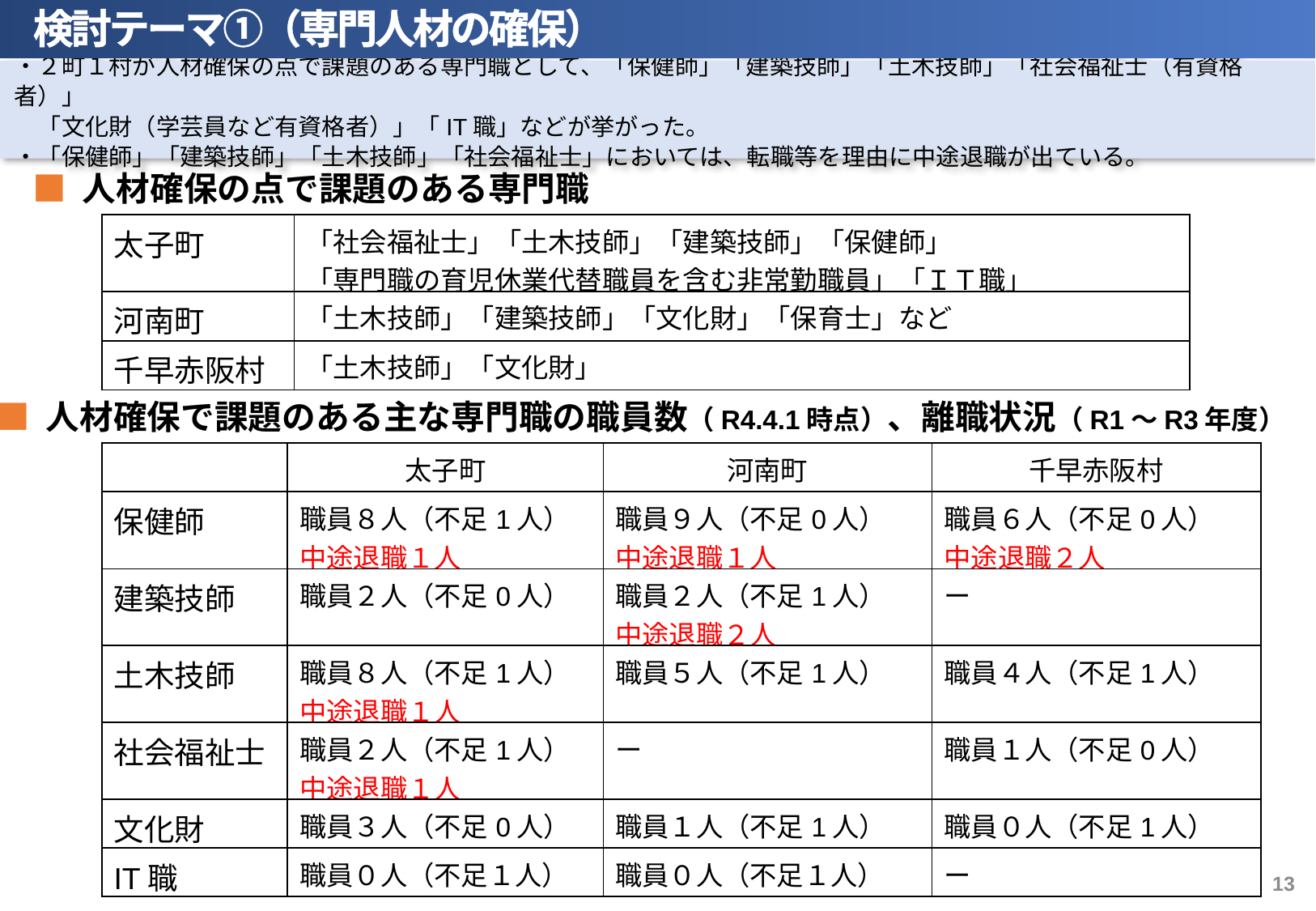

検討テーマ①（専門人材の確保）

・２町１村が人材確保の点で課題のある専門職として、「保健師」「建築技師」「土木技師」「社会福祉士（有資格者）」
　「文化財（学芸員など有資格者）」「IT職」などが挙がった。
・「保健師」「建築技師」「土木技師」「社会福祉士」においては、転職等を理由に中途退職が出ている。
■ 人材確保の点で課題のある専門職
| 太子町 | 「社会福祉士」「土木技師」「建築技師」「保健師」 「専門職の育児休業代替職員を含む非常勤職員」「ＩＴ職」 |
| --- | --- |
| 河南町 | 「土木技師」「建築技師」「文化財」「保育士」など |
| 千早赤阪村 | 「土木技師」「文化財」 |
■ 人材確保で課題のある主な専門職の職員数（R4.4.1時点）、離職状況（R1～R3年度）
|  | 太子町 | 河南町 | 千早赤阪村 |
| --- | --- | --- | --- |
| 保健師 | 職員８人（不足1人） 中途退職１人 | 職員９人（不足0人） 中途退職１人 | 職員６人（不足0人） 中途退職２人 |
| 建築技師 | 職員２人（不足0人） | 職員２人（不足1人） 中途退職２人 | ー |
| 土木技師 | 職員８人（不足1人） 中途退職１人 | 職員５人（不足1人） | 職員４人（不足1人） |
| 社会福祉士 | 職員２人（不足1人） 中途退職１人 | ー | 職員１人（不足0人） |
| 文化財 | 職員３人（不足0人） | 職員１人（不足1人） | 職員０人（不足1人） |
| IT職 | 職員０人（不足１人） | 職員０人（不足１人） | ー |
13